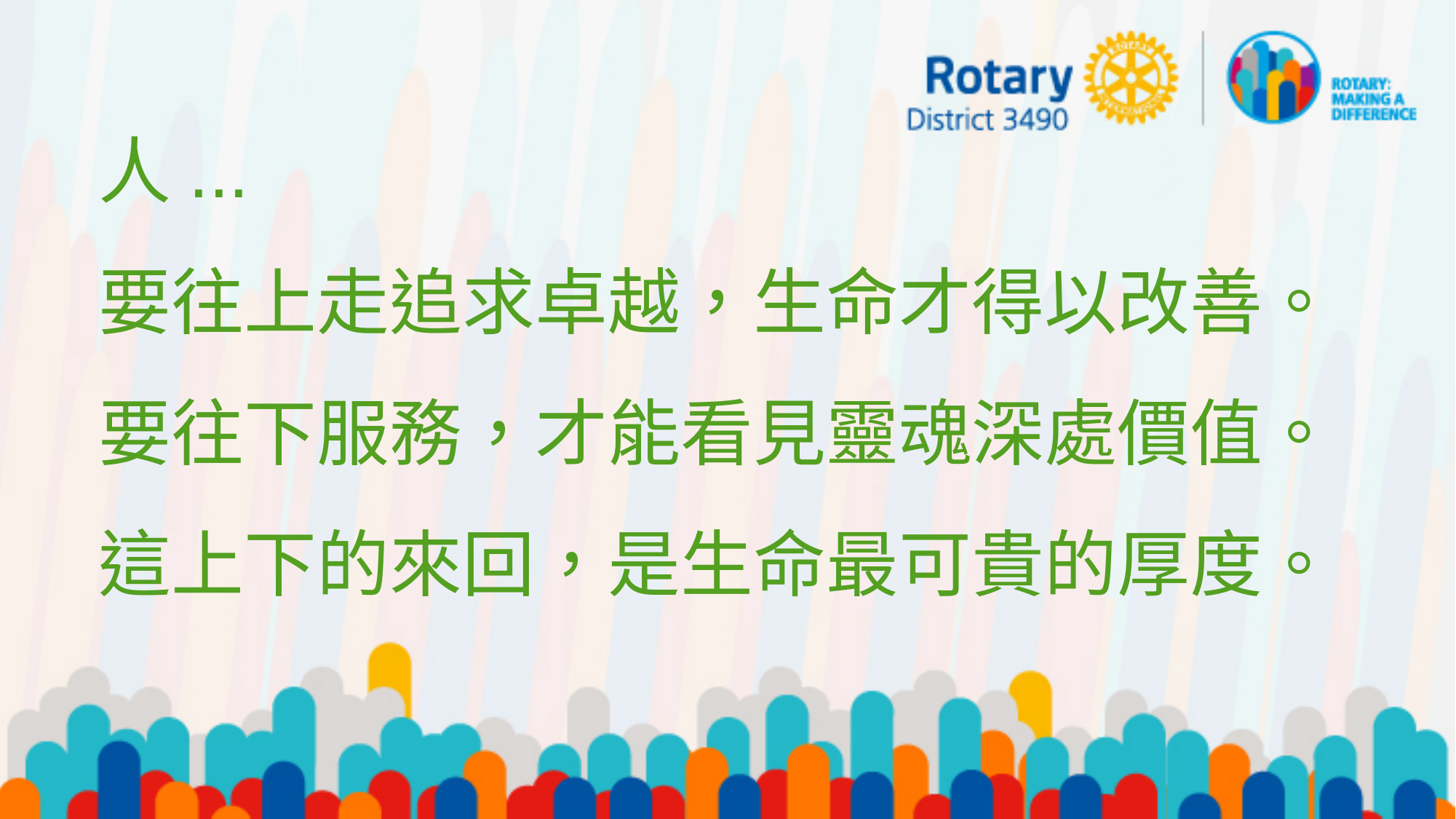

# 人... 要往上走追求卓越，生命才得以改善。 要往下服務，才能看見靈魂深處價值。 這上下的來回，是生命最可貴的厚度。